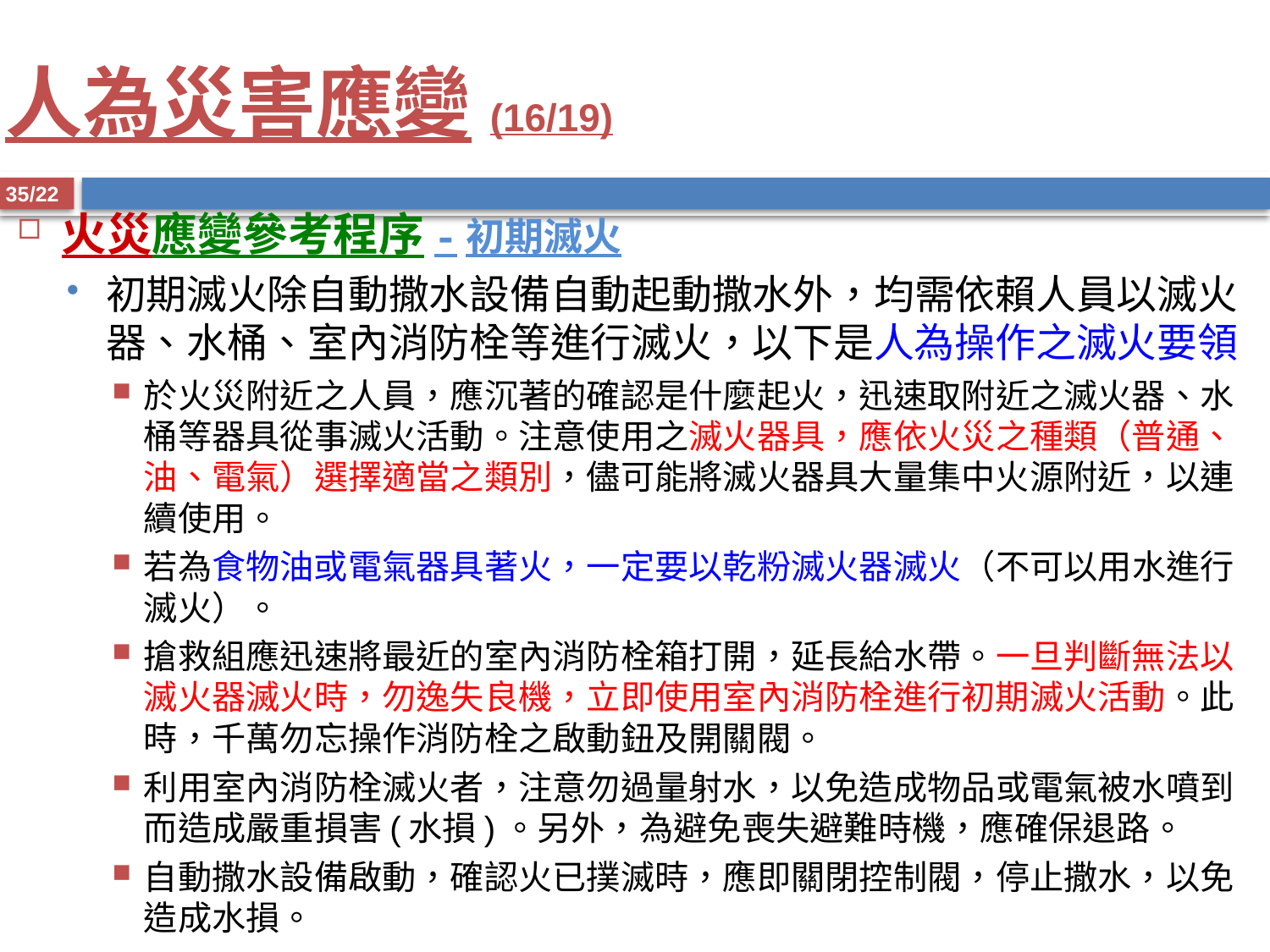

# 人為災害應變(16/19)
35/22
火災應變參考程序-初期滅火
初期滅火除自動撒水設備自動起動撒水外，均需依賴人員以滅火器、水桶、室內消防栓等進行滅火，以下是人為操作之滅火要領
於火災附近之人員，應沉著的確認是什麼起火，迅速取附近之滅火器、水桶等器具從事滅火活動。注意使用之滅火器具，應依火災之種類（普通、油、電氣）選擇適當之類別，儘可能將滅火器具大量集中火源附近，以連續使用。
若為食物油或電氣器具著火，一定要以乾粉滅火器滅火（不可以用水進行滅火）。
搶救組應迅速將最近的室內消防栓箱打開，延長給水帶。一旦判斷無法以滅火器滅火時，勿逸失良機，立即使用室內消防栓進行初期滅火活動。此時，千萬勿忘操作消防栓之啟動鈕及開關閥。
利用室內消防栓滅火者，注意勿過量射水，以免造成物品或電氣被水噴到而造成嚴重損害(水損)。另外，為避免喪失避難時機，應確保退路。
自動撒水設備啟動，確認火已撲滅時，應即關閉控制閥，停止撒水，以免造成水損。